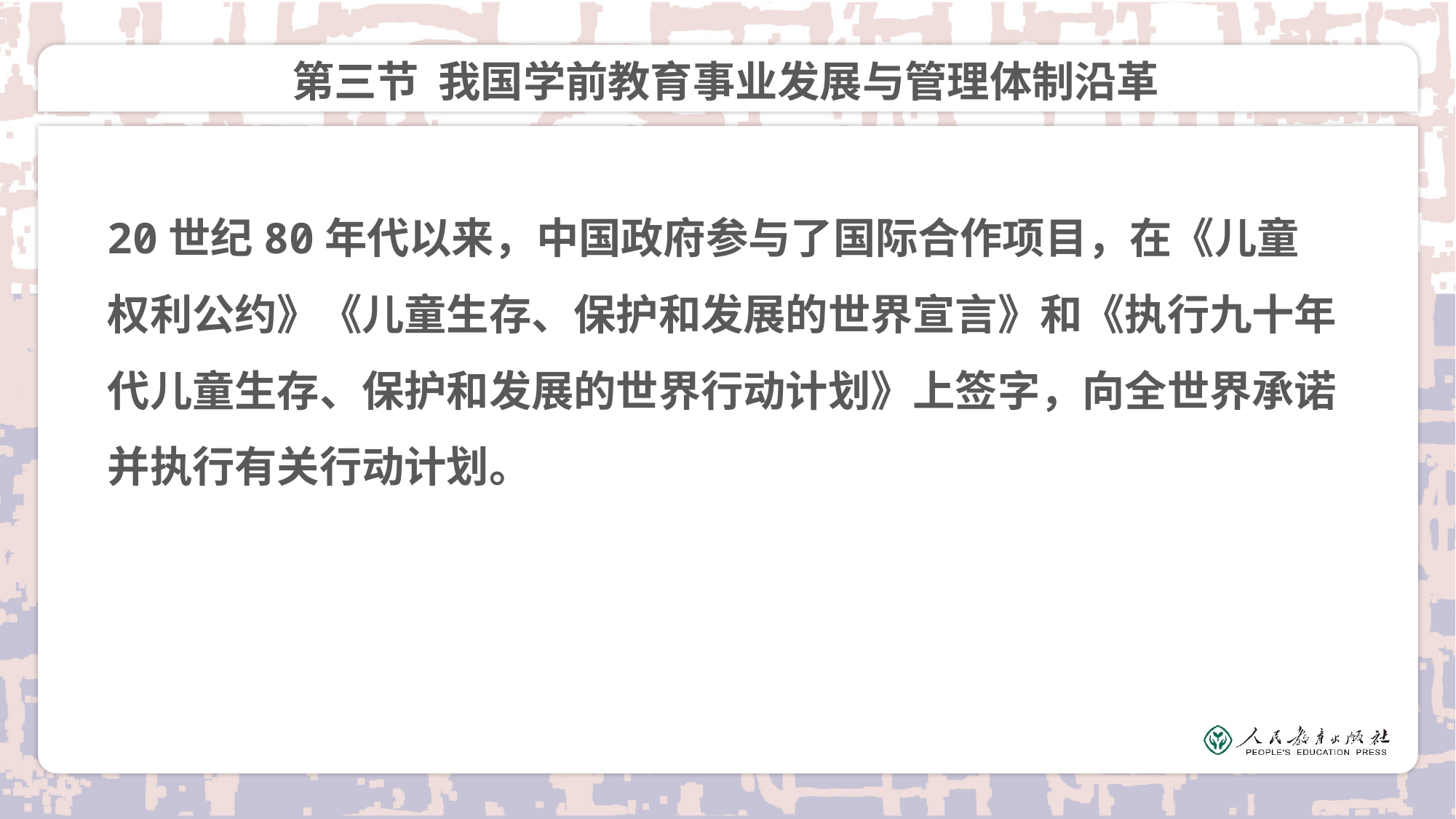

# 第三节  我国学前教育事业发展与管理体制沿革
20世纪80年代以来，中国政府参与了国际合作项目，在《儿童权利公约》《儿童生存、保护和发展的世界宣言》和《执行九十年代儿童生存、保护和发展的世界行动计划》上签字，向全世界承诺并执行有关行动计划。